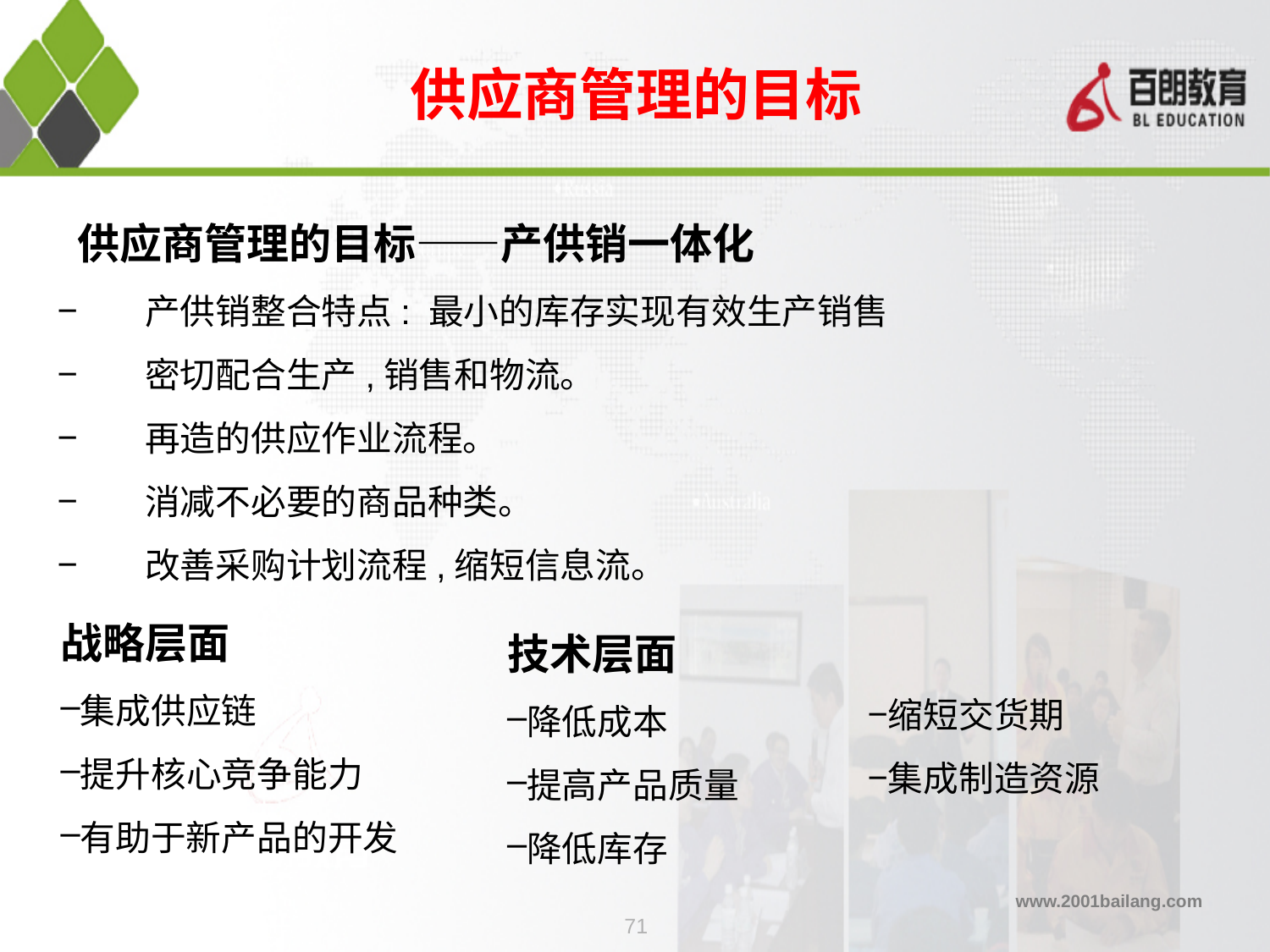

# 供应商管理的目标
 供应商管理的目标——产供销一体化
    产供销整合特点: 最小的库存实现有效生产销售
    密切配合生产,销售和物流。
    再造的供应作业流程。
    消减不必要的商品种类。
    改善采购计划流程,缩短信息流。
战略层面
集成供应链
提升核心竞争能力
有助于新产品的开发
技术层面
降低成本
提高产品质量
降低库存
缩短交货期
集成制造资源
71